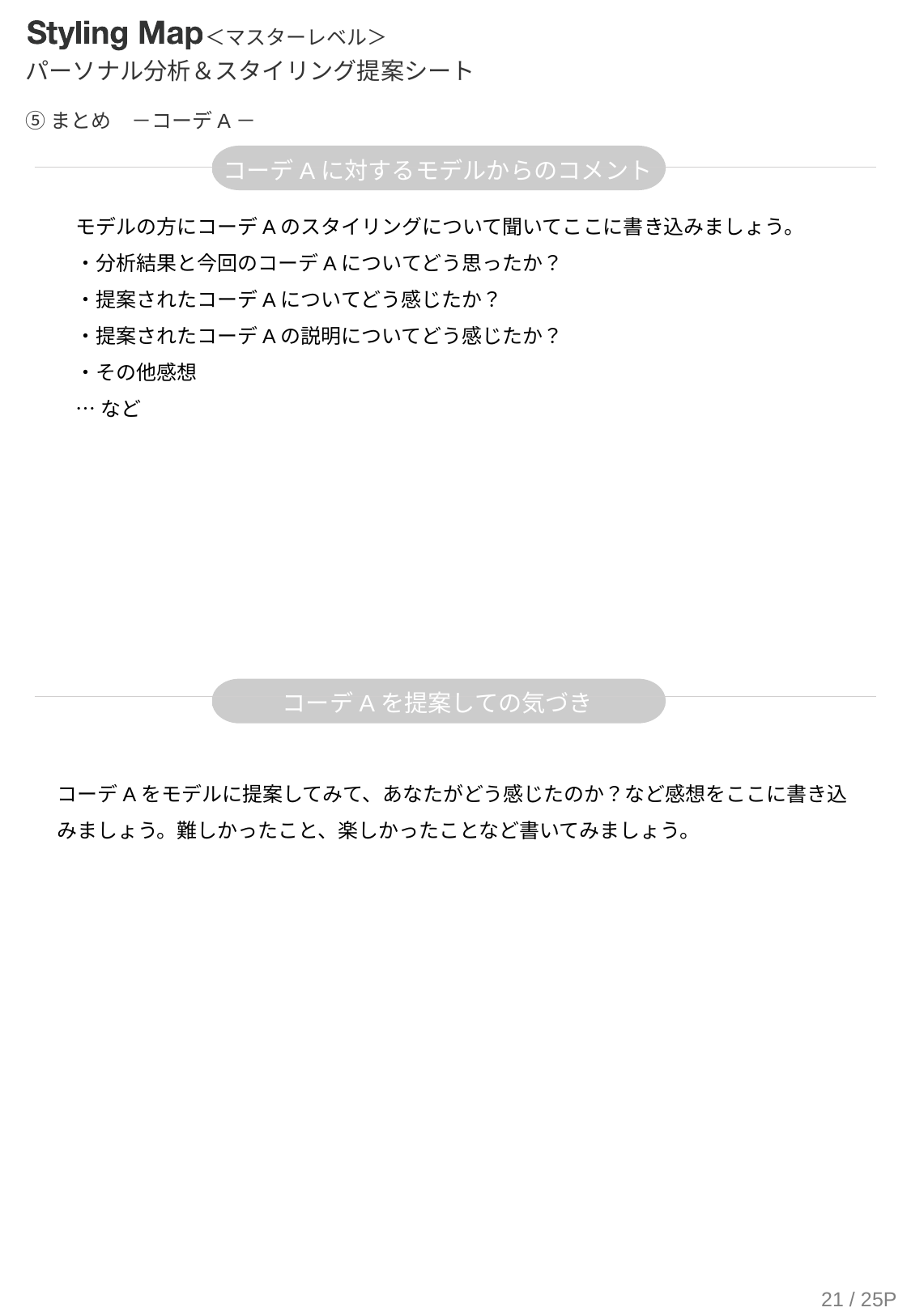

モデルの方にコーデAのスタイリングについて聞いてここに書き込みましょう。
・分析結果と今回のコーデAについてどう思ったか？
・提案されたコーデAについてどう感じたか？
・提案されたコーデAの説明についてどう感じたか？
・その他感想
…など
コーデAをモデルに提案してみて、あなたがどう感じたのか？など感想をここに書き込みましょう。難しかったこと、楽しかったことなど書いてみましょう。
21 / 25P